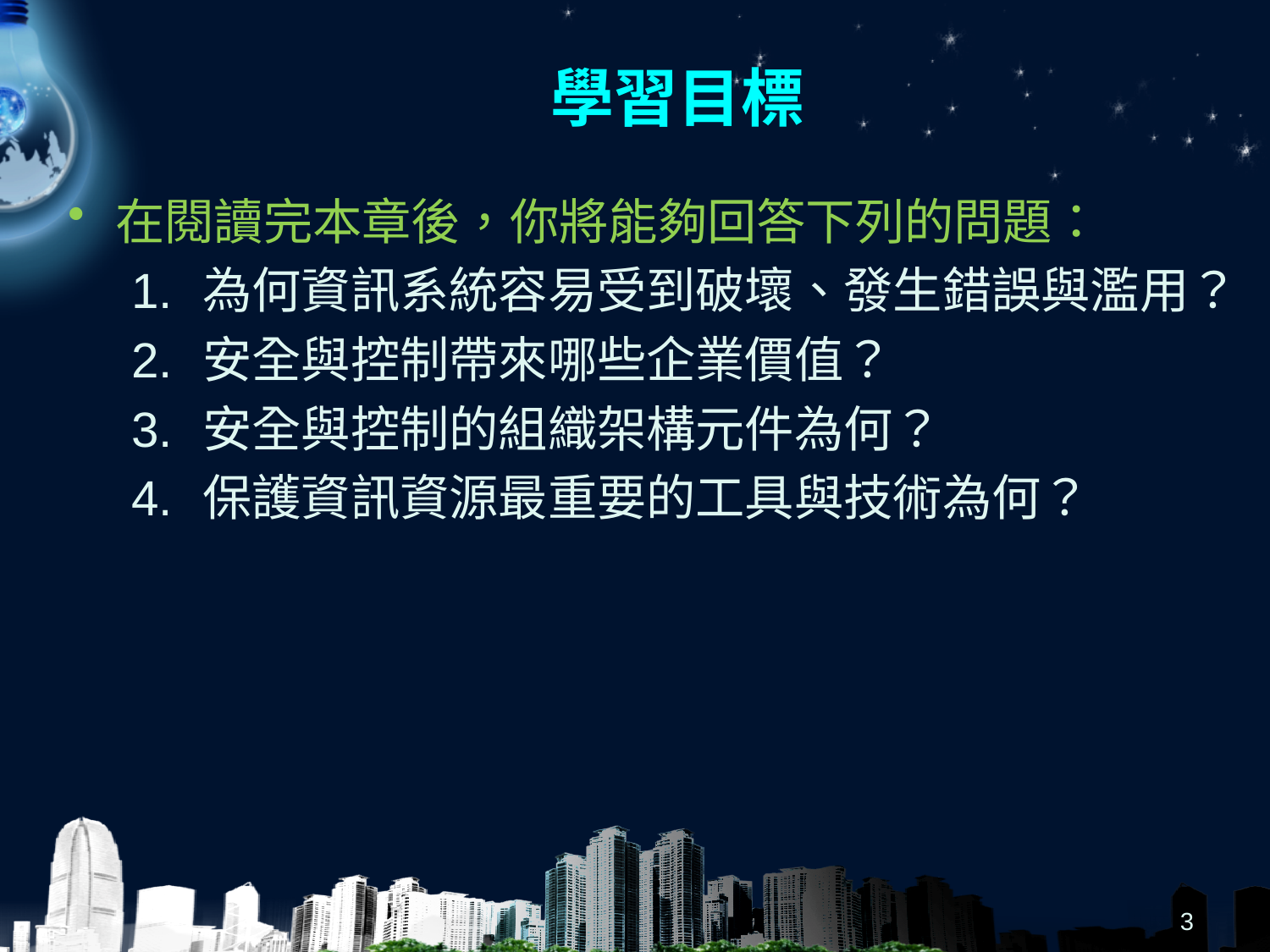

# 學習目標
在閱讀完本章後，你將能夠回答下列的問題：
為何資訊系統容易受到破壞、發生錯誤與濫用？
安全與控制帶來哪些企業價值？
安全與控制的組織架構元件為何？
保護資訊資源最重要的工具與技術為何？
3